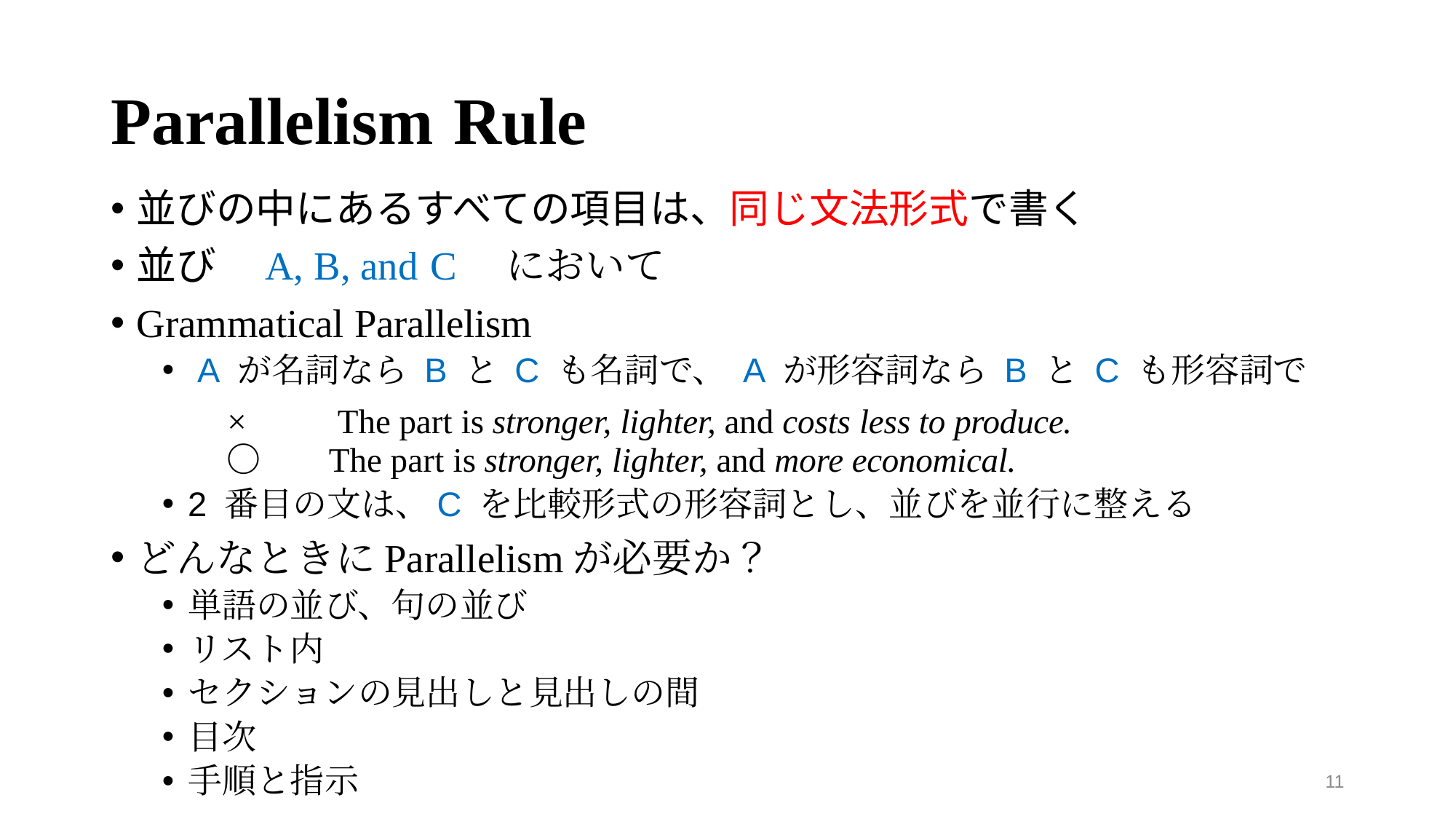

# Parallelism Rule
並びの中にあるすべての項目は、同じ文法形式で書く
並び　A, B, and C　において
Grammatical Parallelism
 A が名詞なら B と C も名詞で、 A が形容詞なら B と C も形容詞で
×　　 The part is stronger, lighter, and costs less to produce.
〇　   The part is stronger, lighter, and more economical.
2 番目の文は、C を比較形式の形容詞とし、並びを並行に整える
どんなときにParallelismが必要か？
単語の並び、句の並び
リスト内
セクションの見出しと見出しの間
目次
手順と指示
11